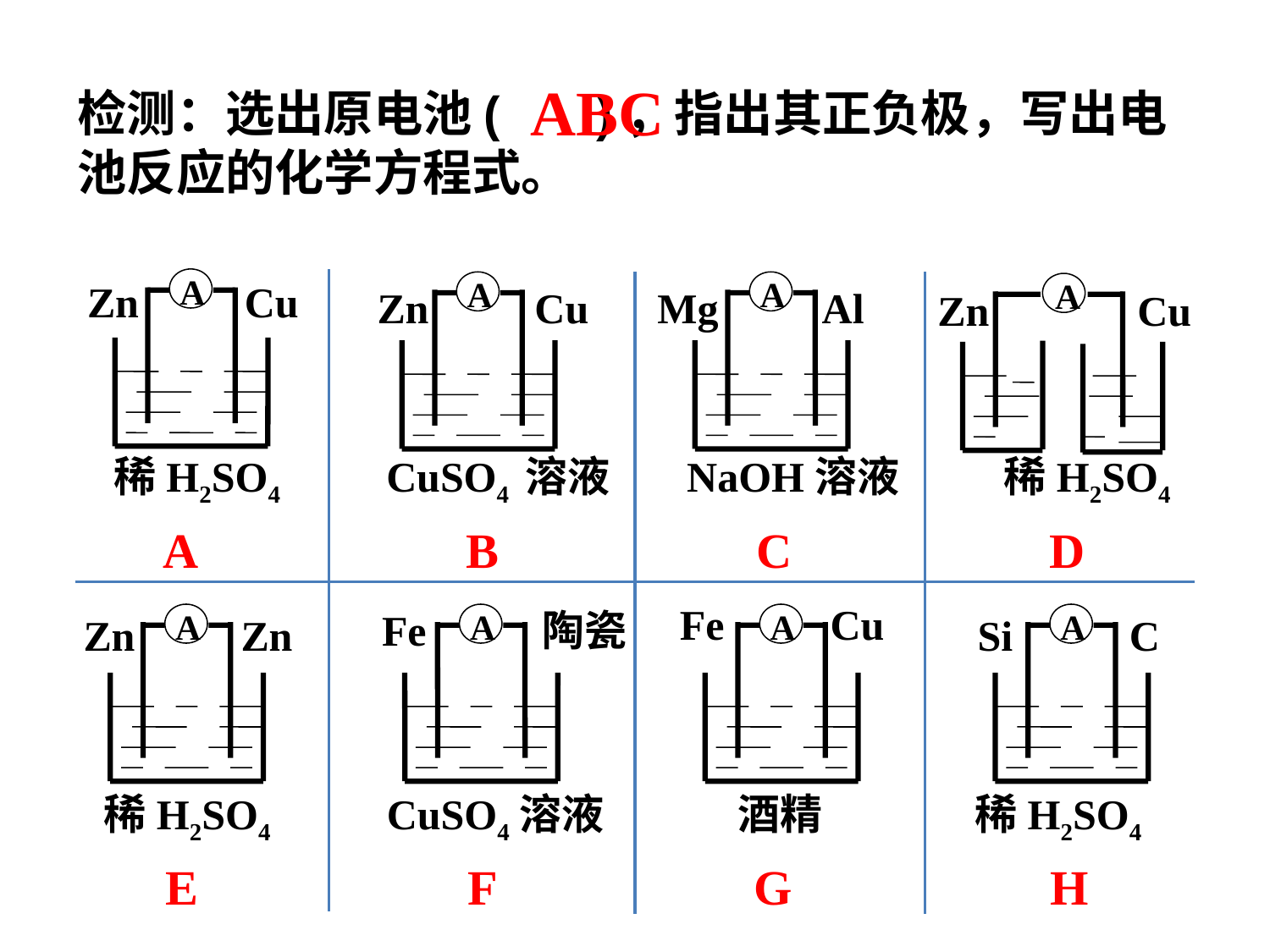

ABC
检测：选出原电池(       )，指出其正负极，写出电池反应的化学方程式。
A

A

A

A

Zn              Cu
Zn          Cu
Zn          Cu
Mg          Al
稀H2SO4          CuSO4 溶液       NaOH溶液           稀H2SO4
    A                      B                     C                     D

Fe          Cu
Fe          陶瓷
A

A

A

A

Zn          Zn
Si           C
稀H2SO4           CuSO4溶液              酒精                稀H2SO4
     E                      F                     G                     H